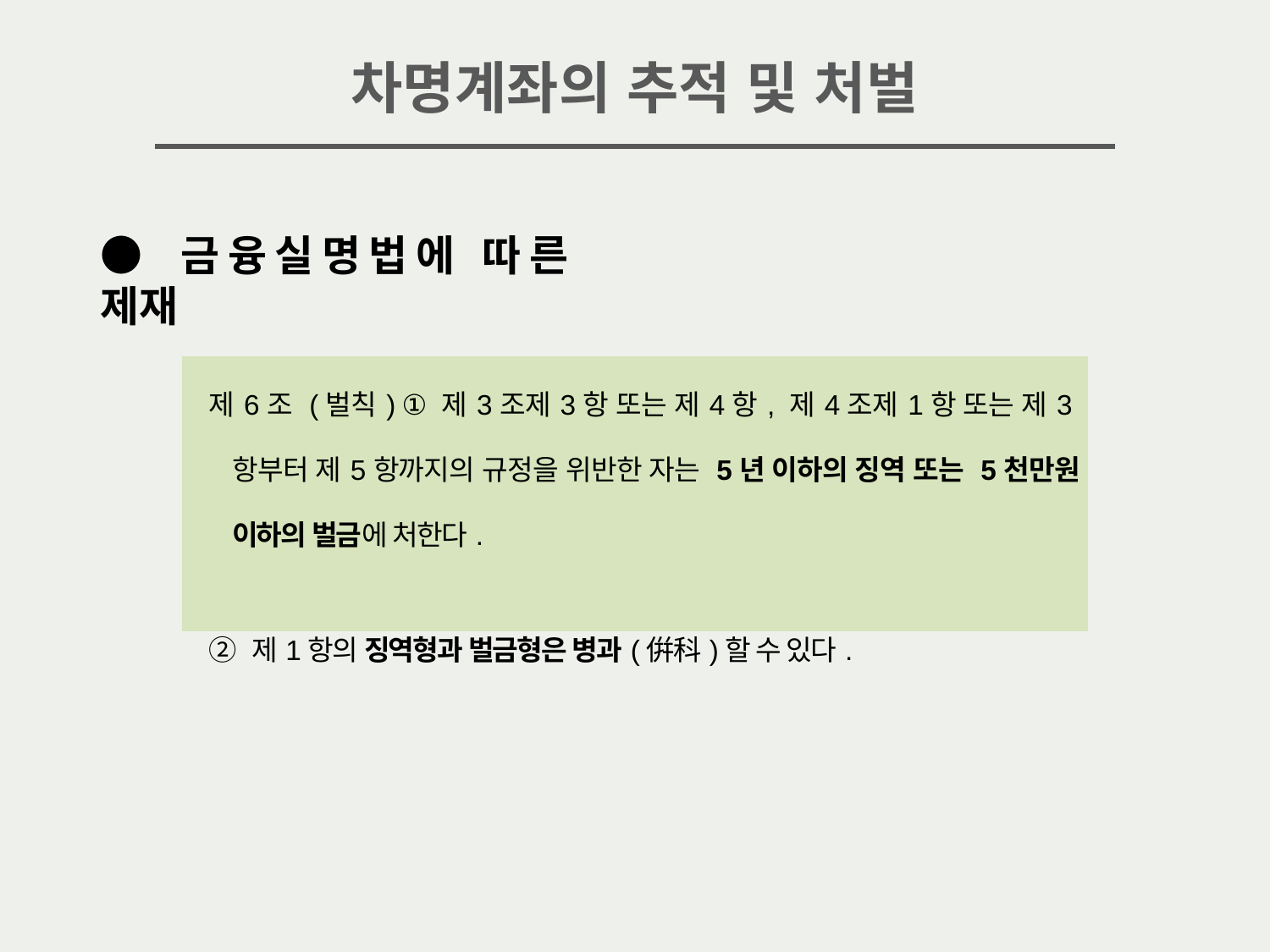

차명계좌의 추적 및 처벌

● 금융실명법에 따른 제재

| 제6조 (벌칙) ① 제3조제3항 또는 제4항, 제4조제1항 또는 제3항부터 제5항까지의 규정을 위반한 자는 5년 이하의 징역 또는 5천만원 이하의 벌금에 처한다. ② 제1항의 징역형과 벌금형은 병과(倂科)할 수 있다. |
| --- |